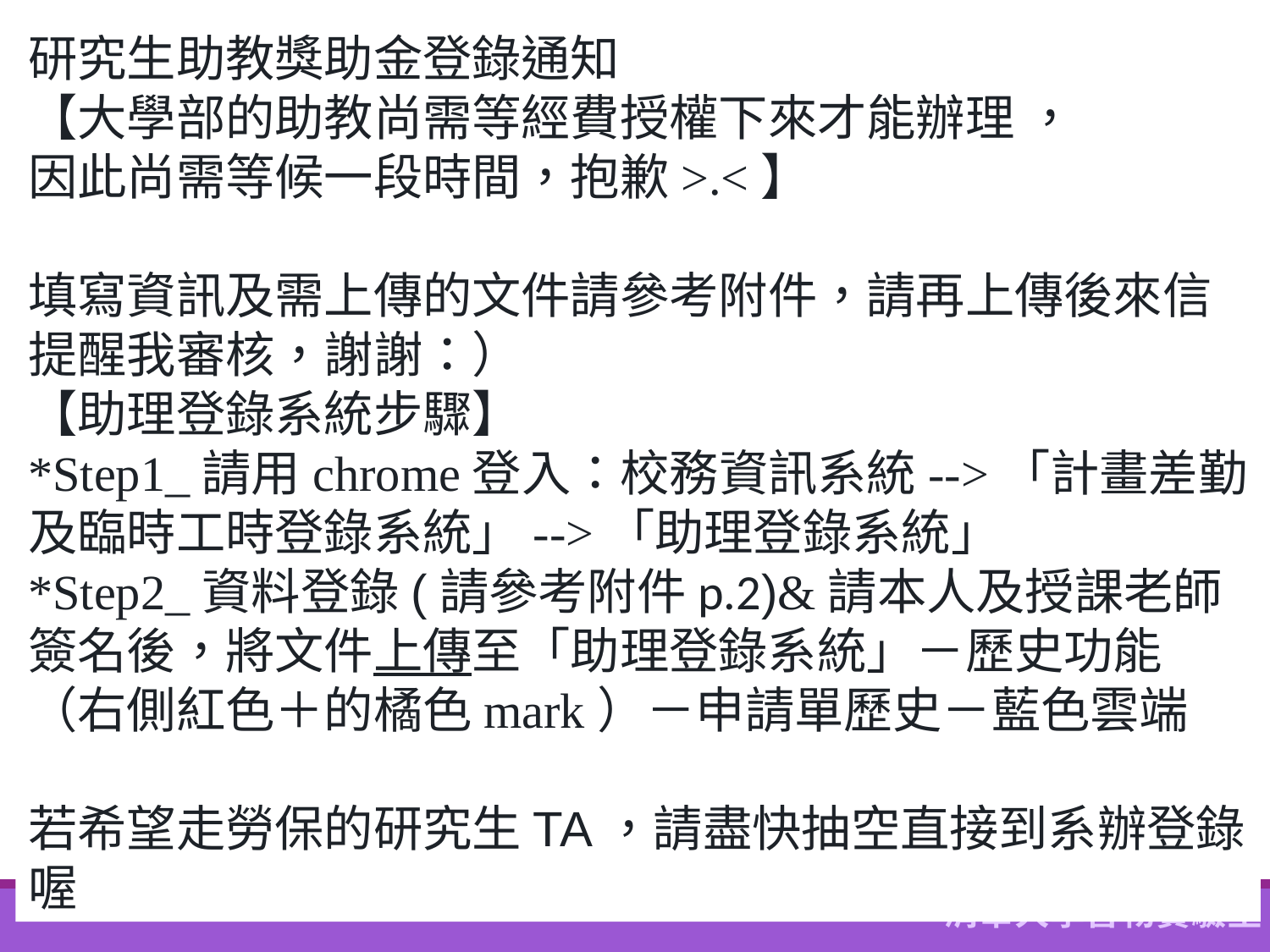

研究生助教獎助金登錄通知
【大學部的助教尚需等經費授權下來才能辦理 ，
因此尚需等候一段時間，抱歉>.<】

填寫資訊及需上傳的文件請參考附件，請再上傳後來信提醒我審核，謝謝：）
【助理登錄系統步驟】
*Step1_請用chrome登入：校務資訊系統-->「計畫差勤及臨時工時登錄系統」-->「助理登錄系統」
*Step2_資料登錄(請參考附件p.2)&請本人及授課老師簽名後，將文件上傳至「助理登錄系統」－歷史功能（右側紅色＋的橘色mark）－申請單歷史－藍色雲端

若希望走勞保的研究生TA，請盡快抽空直接到系辦登錄喔
#